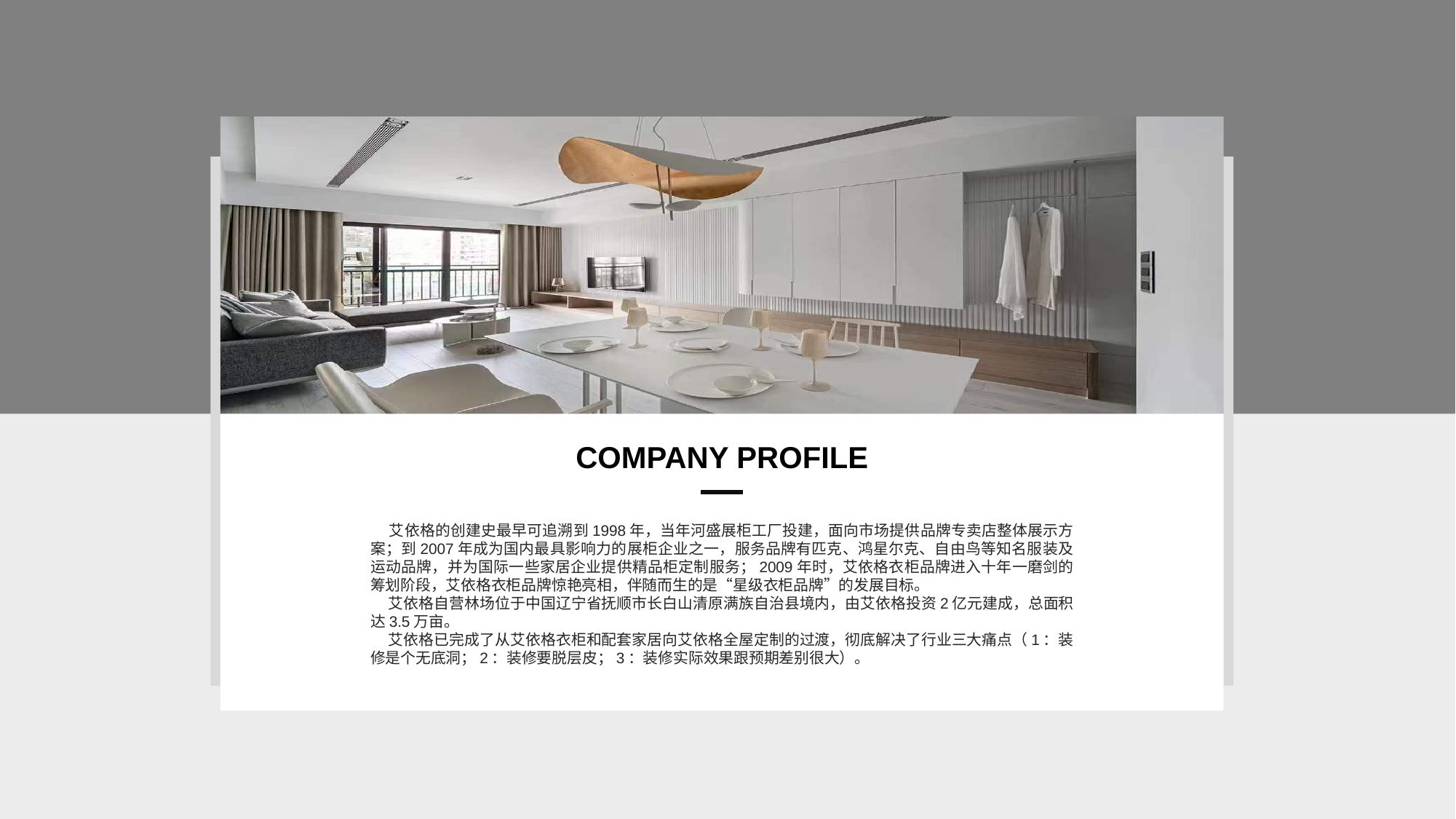

COMPANY PROFILE
    艾依格的创建史最早可追溯到1998年，当年河盛展柜工厂投建，面向市场提供品牌专卖店整体展示方案；到2007年成为国内最具影响力的展柜企业之一，服务品牌有匹克、鸿星尔克、自由鸟等知名服装及运动品牌，并为国际一些家居企业提供精品柜定制服务；2009年时，艾依格衣柜品牌进入十年一磨剑的筹划阶段，艾依格衣柜品牌惊艳亮相，伴随而生的是“星级衣柜品牌”的发展目标。
    艾依格自营林场位于中国辽宁省抚顺市长白山清原满族自治县境内，由艾依格投资2亿元建成，总面积达3.5万亩。
    艾依格已完成了从艾依格衣柜和配套家居向艾依格全屋定制的过渡，彻底解决了行业三大痛点（1：装修是个无底洞；2：装修要脱层皮；3：装修实际效果跟预期差别很大）。